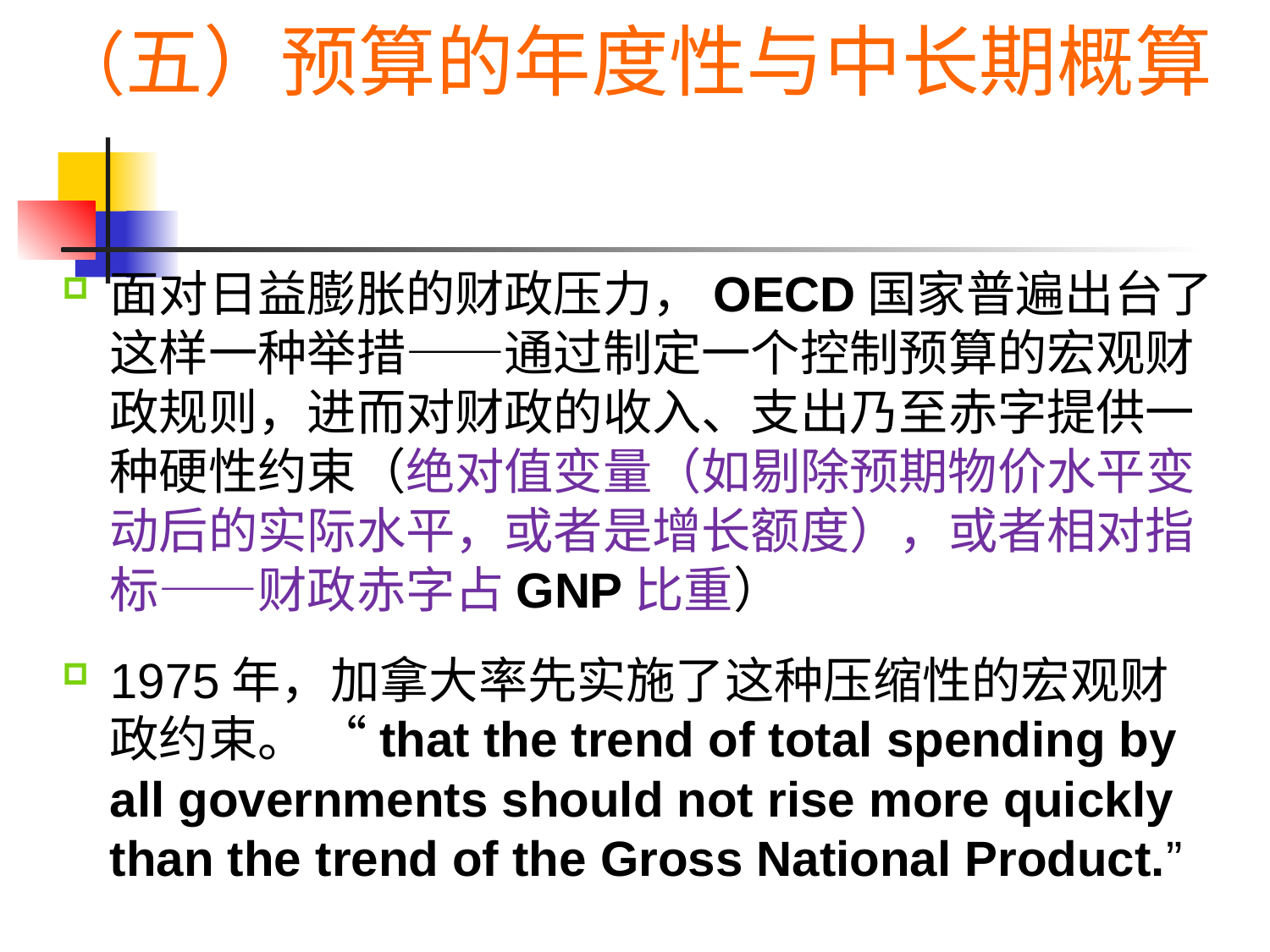

（五）预算的年度性与中长期概算
面对日益膨胀的财政压力，OECD国家普遍出台了这样一种举措——通过制定一个控制预算的宏观财政规则，进而对财政的收入、支出乃至赤字提供一种硬性约束（绝对值变量（如剔除预期物价水平变动后的实际水平，或者是增长额度），或者相对指标——财政赤字占GNP比重）
1975年，加拿大率先实施了这种压缩性的宏观财政约束。 “that the trend of total spending by all governments should not rise more quickly  than the trend of the Gross National Product.”